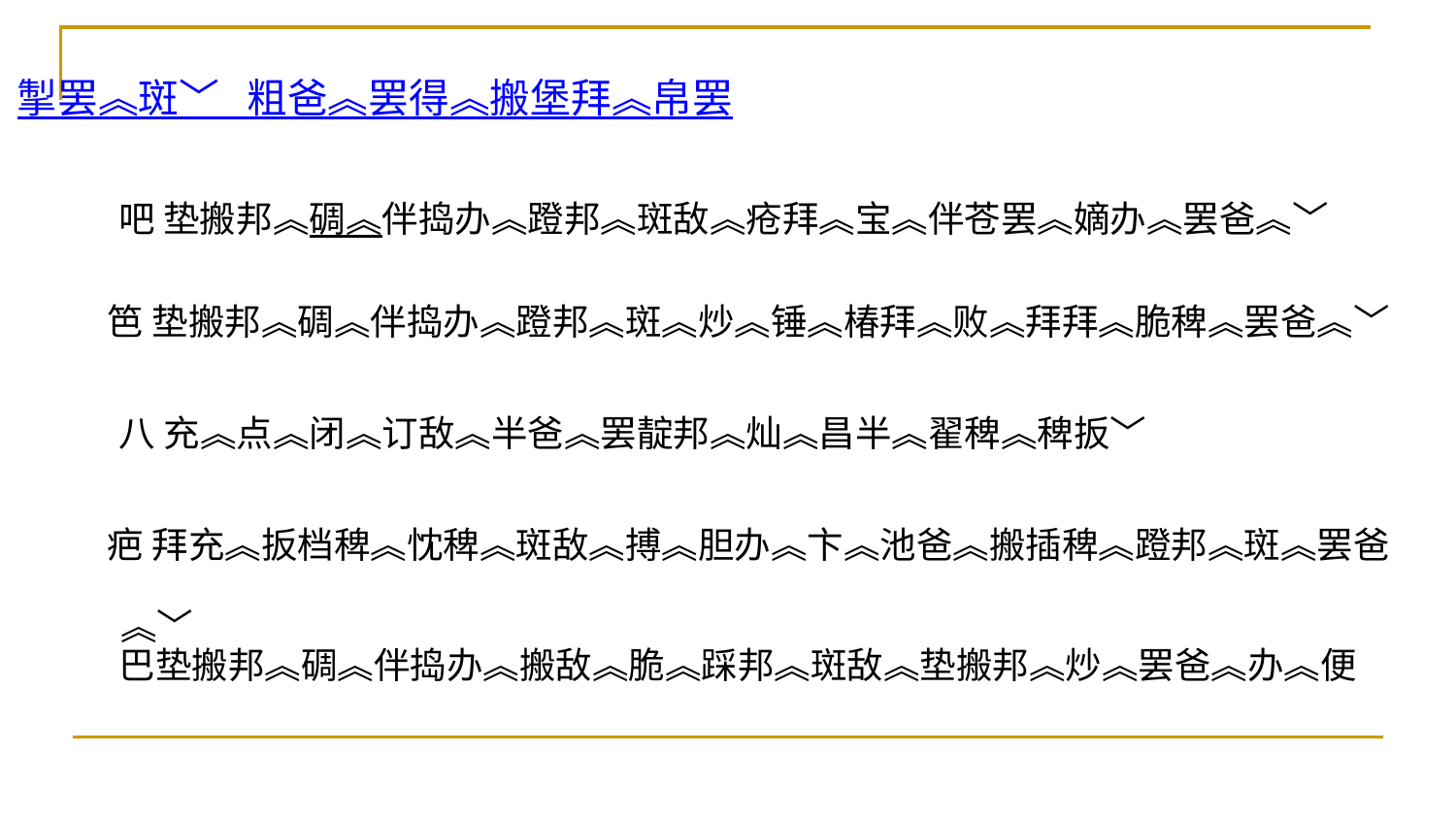

掣罢︽斑﹀   粗爸︽罢得︽搬堡拜︽帛罢
    吧 垫搬邦︽碉︽伴捣办︽蹬邦︽斑敌︽疮拜︽宝︽伴苍罢︽嫡办︽罢爸︽﹀
    笆 垫搬邦︽碉︽伴捣办︽蹬邦︽斑︽炒︽锤︽椿拜︽败︽拜拜︽脆稗︽罢爸︽﹀
    八 充︽点︽闭︽订敌︽半爸︽罢靛邦︽灿︽昌半︽翟稗︽稗扳﹀
    疤 拜充︽扳档稗︽忱稗︽斑敌︽搏︽胆办︽卞︽池爸︽搬插稗︽蹬邦︽斑︽罢爸︽﹀
    巴垫搬邦︽碉︽伴捣办︽搬敌︽脆︽踩邦︽斑敌︽垫搬邦︽炒︽罢爸︽办︽便